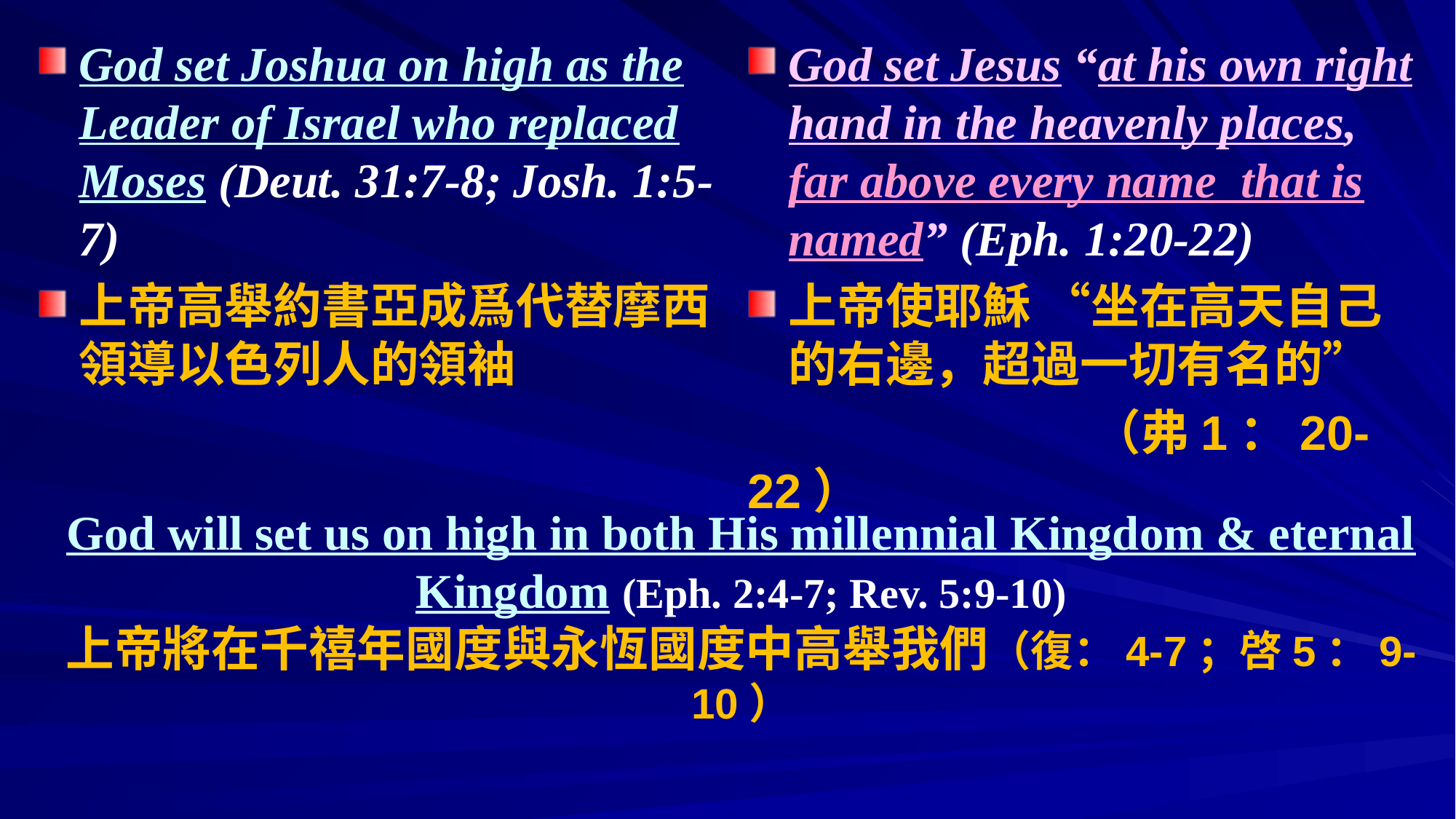

God set Joshua on high as the Leader of Israel who replaced Moses (Deut. 31:7-8; Josh. 1:5-7)
上帝高舉約書亞成爲代替摩西領導以色列人的領袖
God set Jesus “at his own right hand in the heavenly places, far above every name  that is named” (Eph. 1:20-22)
上帝使耶穌 “坐在高天自己的右邊，超過一切有名的”
                              （弗1：20-22）
# God will set us on high in both His millennial Kingdom & eternal Kingdom (Eph. 2:4-7; Rev. 5:9-10) 上帝將在千禧年國度與永恆國度中高舉我們（復：4-7；啓5：9-10）